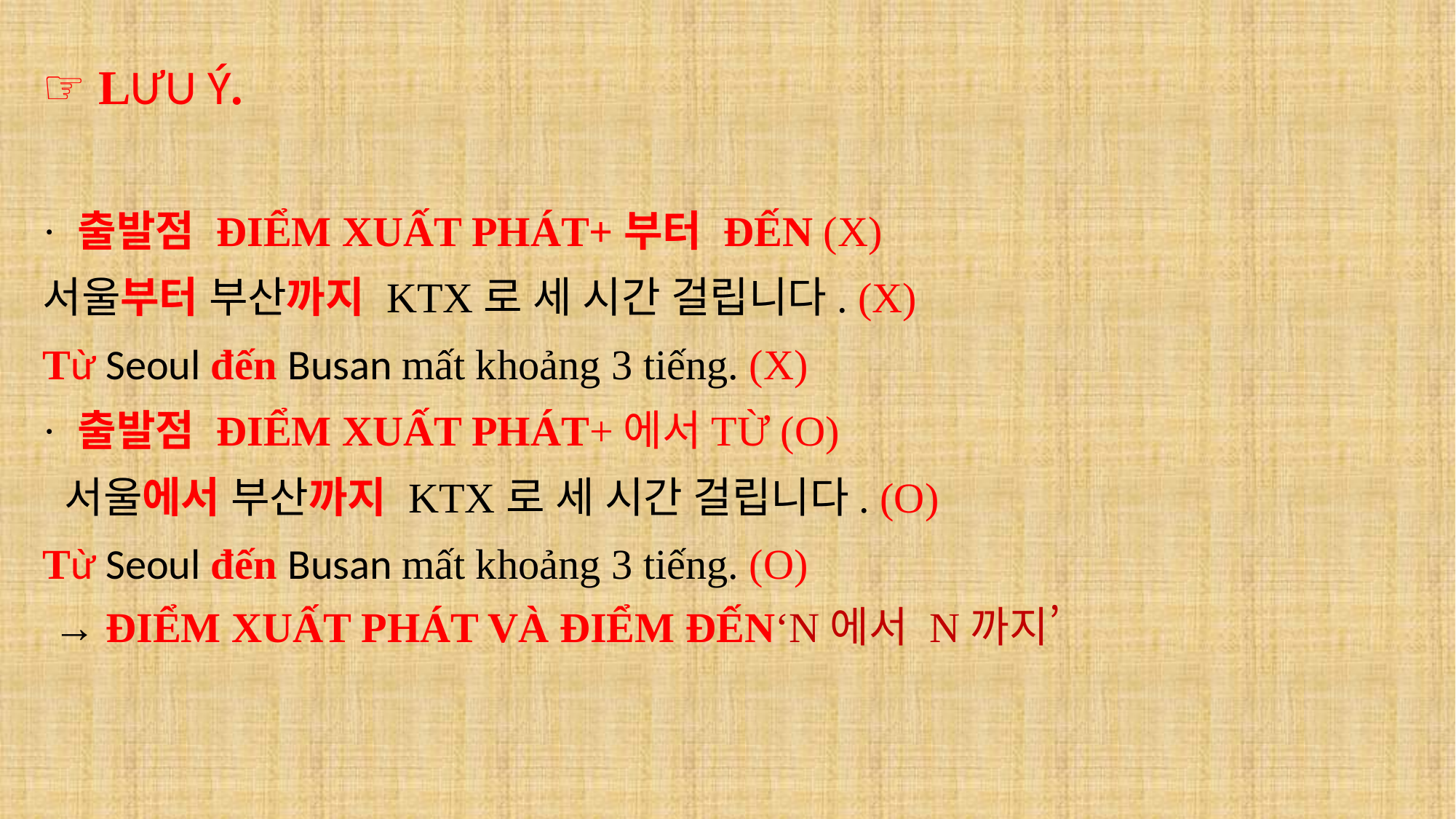

☞ LƯU Ý.

· 출발점 ĐIỂM XUẤT PHÁT+부터 ĐẾN (X)
서울부터 부산까지 KTX로 세 시간 걸립니다. (X)
Từ Seoul đến Busan mất khoảng 3 tiếng. (X)
· 출발점 ĐIỂM XUẤT PHÁT+에서TỪ (O)
 서울에서 부산까지 KTX로 세 시간 걸립니다. (O)
Từ Seoul đến Busan mất khoảng 3 tiếng. (O)
 → ĐIỂM XUẤT PHÁT VÀ ĐIỂM ĐẾN‘N에서 N까지’